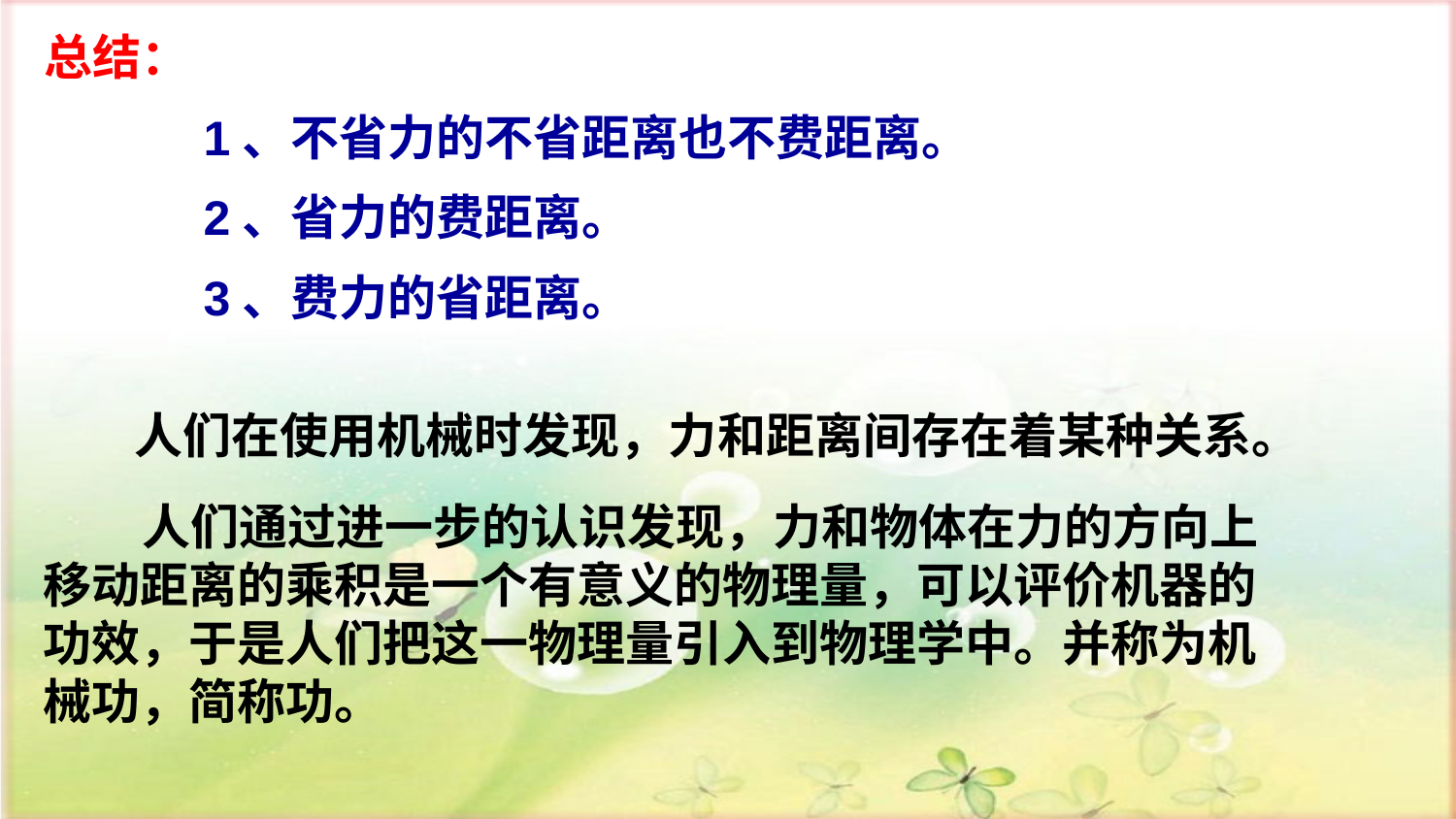

总结：
1、不省力的不省距离也不费距离。
2、省力的费距离。
3、费力的省距离。
人们在使用机械时发现，力和距离间存在着某种关系。
        人们通过进一步的认识发现，力和物体在力的方向上移动距离的乘积是一个有意义的物理量，可以评价机器的功效，于是人们把这一物理量引入到物理学中。并称为机械功，简称功。